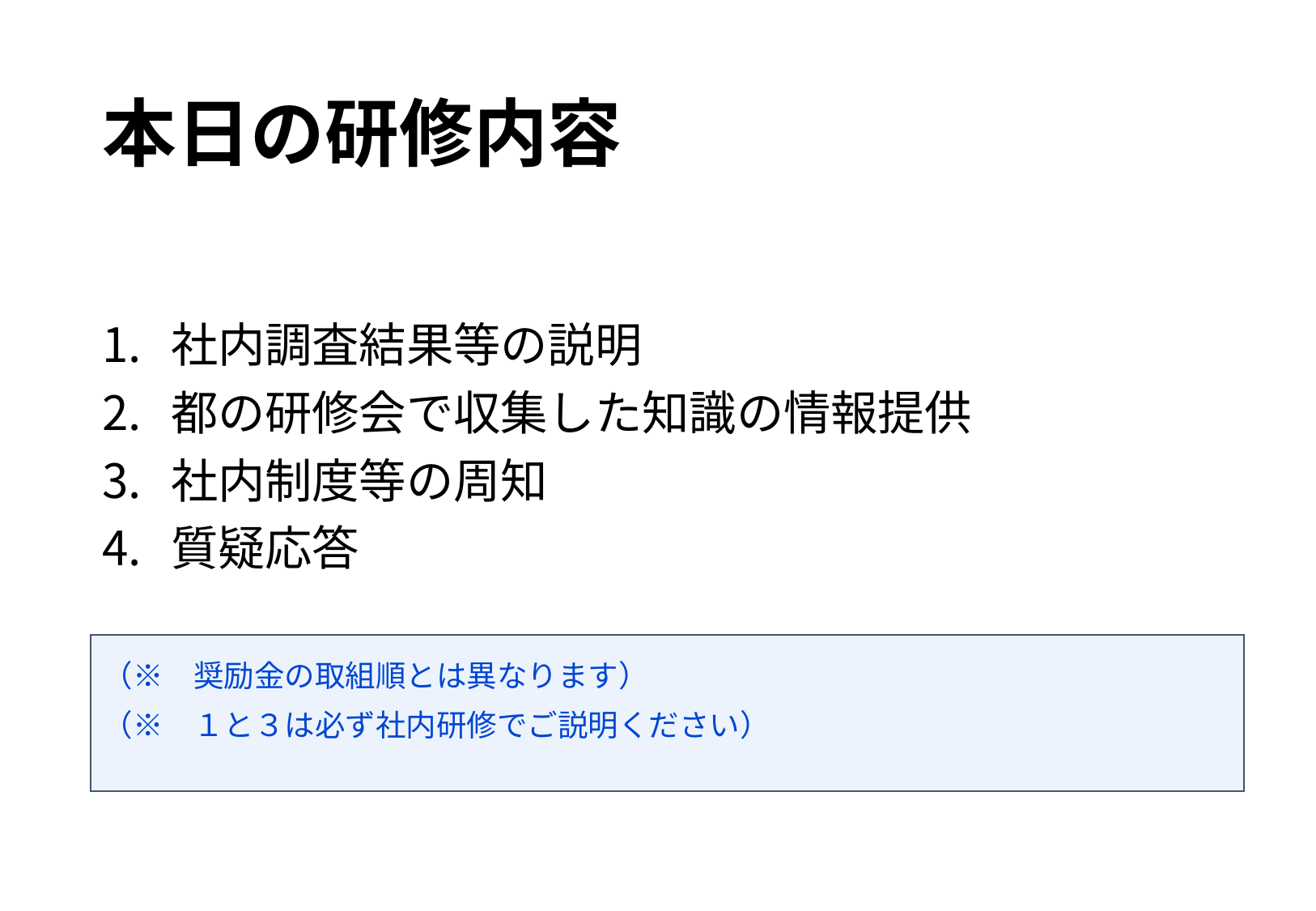

# 本日の研修内容

社内調査結果等の説明
都の研修会で収集した知識の情報提供
社内制度等の周知
質疑応答

（※　奨励金の取組順とは異なります）
（※　１と３は必ず社内研修でご説明ください）